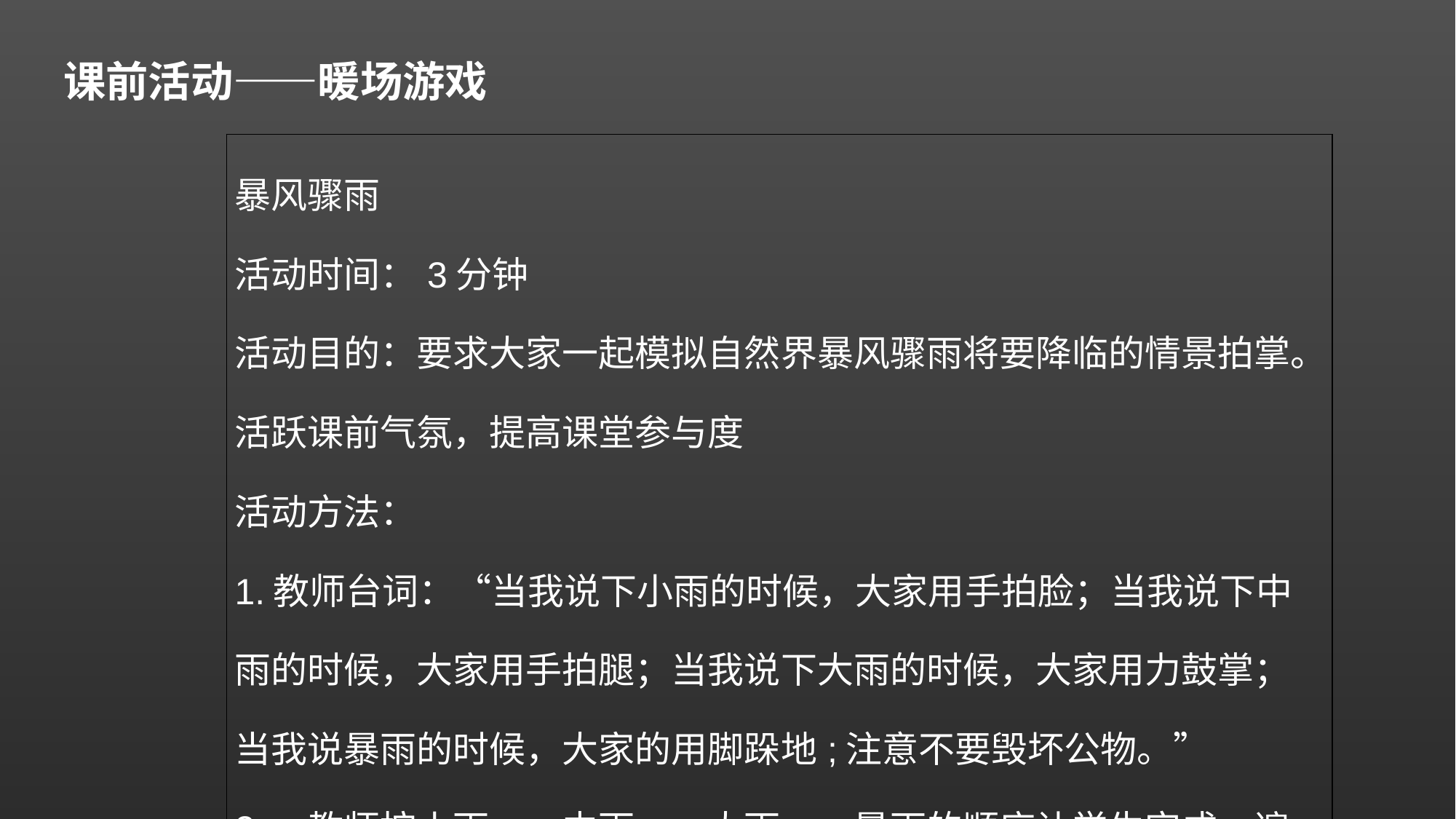

课前活动——暖场游戏

| 暴风骤雨 活动时间：3分钟 活动目的：要求大家一起模拟自然界暴风骤雨将要降临的情景拍掌。活跃课前气氛，提高课堂参与度 活动方法： 1.教师台词：“当我说下小雨的时候，大家用手拍脸；当我说下中雨的时候，大家用手拍腿；当我说下大雨的时候，大家用力鼓掌；当我说暴雨的时候，大家的用脚跺地;注意不要毁坏公物。” 2． 教师按小雨——中雨——大雨——暴雨的顺序让学生完成一遍。 |
| --- |